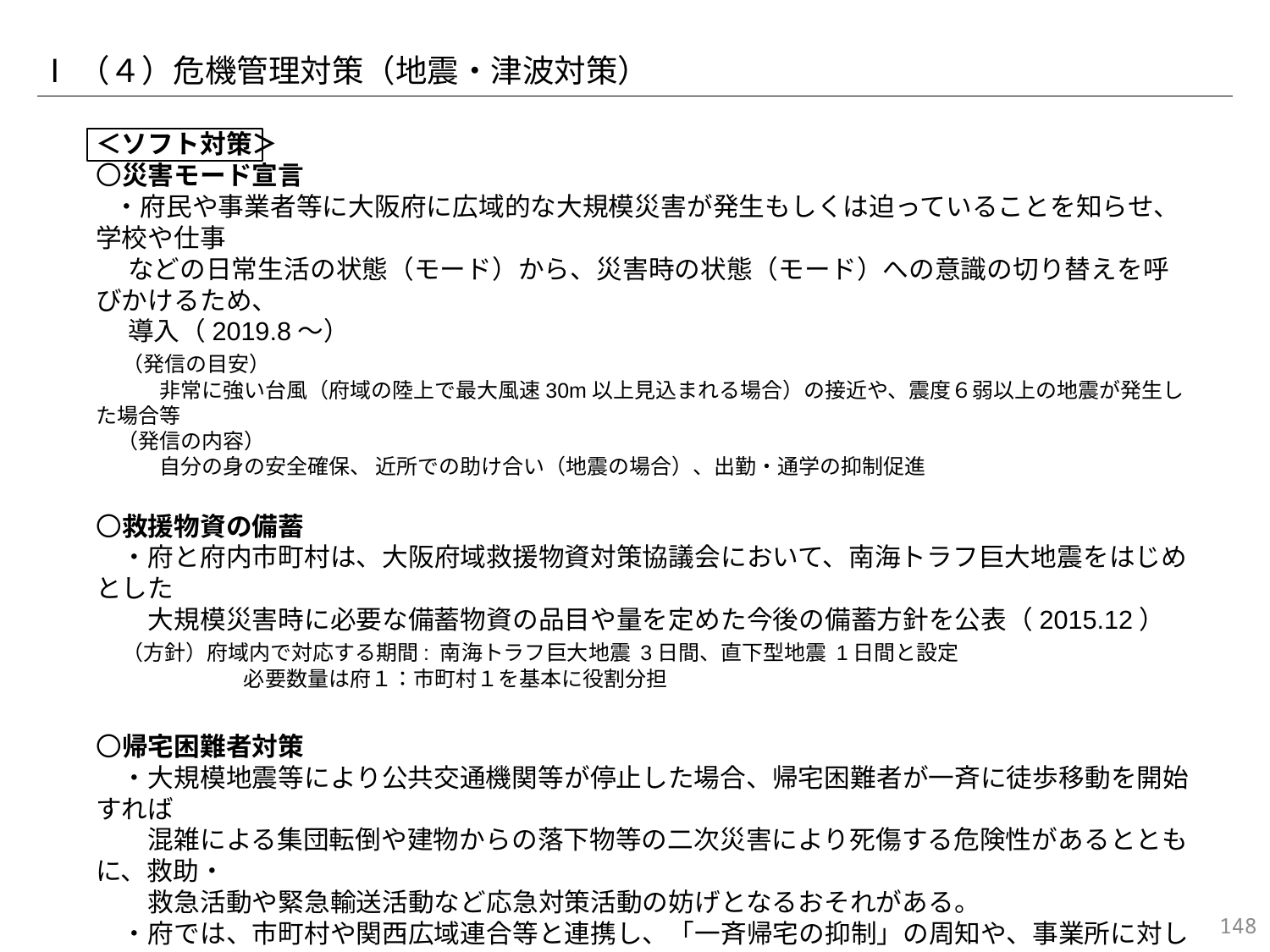

Ⅰ（４）危機管理対策（地震・津波対策）
＜ソフト対策＞
〇災害モード宣言
  ・府民や事業者等に大阪府に広域的な大規模災害が発生もしくは迫っていることを知らせ、学校や仕事
　 などの日常生活の状態（モード）から、災害時の状態（モード）への意識の切り替えを呼びかけるため、
　 導入（2019.8～）
　（発信の目安）
　　　非常に強い台風（府域の陸上で最大風速30m以上見込まれる場合）の接近や、震度６弱以上の地震が発生した場合等
　（発信の内容）
　　　自分の身の安全確保、 近所での助け合い（地震の場合）、出勤・通学の抑制促進

〇救援物資の備蓄
　・府と府内市町村は、大阪府域救援物資対策協議会において、南海トラフ巨大地震をはじめとした
　　大規模災害時に必要な備蓄物資の品目や量を定めた今後の備蓄方針を公表（2015.12）
　（方針）府域内で対応する期間: 南海トラフ巨大地震 3日間、直下型地震 1日間と設定
　　　　　　　必要数量は府１：市町村１を基本に役割分担

〇帰宅困難者対策
　・大規模地震等により公共交通機関等が停止した場合、帰宅困難者が一斉に徒歩移動を開始すれば
　　混雑による集団転倒や建物からの落下物等の二次災害により死傷する危険性があるとともに、救助・
　　救急活動や緊急輸送活動など応急対策活動の妨げとなるおそれがある。
　・府では、市町村や関西広域連合等と連携し、「一斉帰宅の抑制」の周知や、事業所に対して、従業
　　員や観光客等を待機させることや、その際に必要となる備蓄等を促す。また、関西広域連合と協定締
　　結したコンビニエンスストア等の事業者の協力を得て、水道水、トイレなどの提供による徒歩帰宅支援を
　　行う。

148